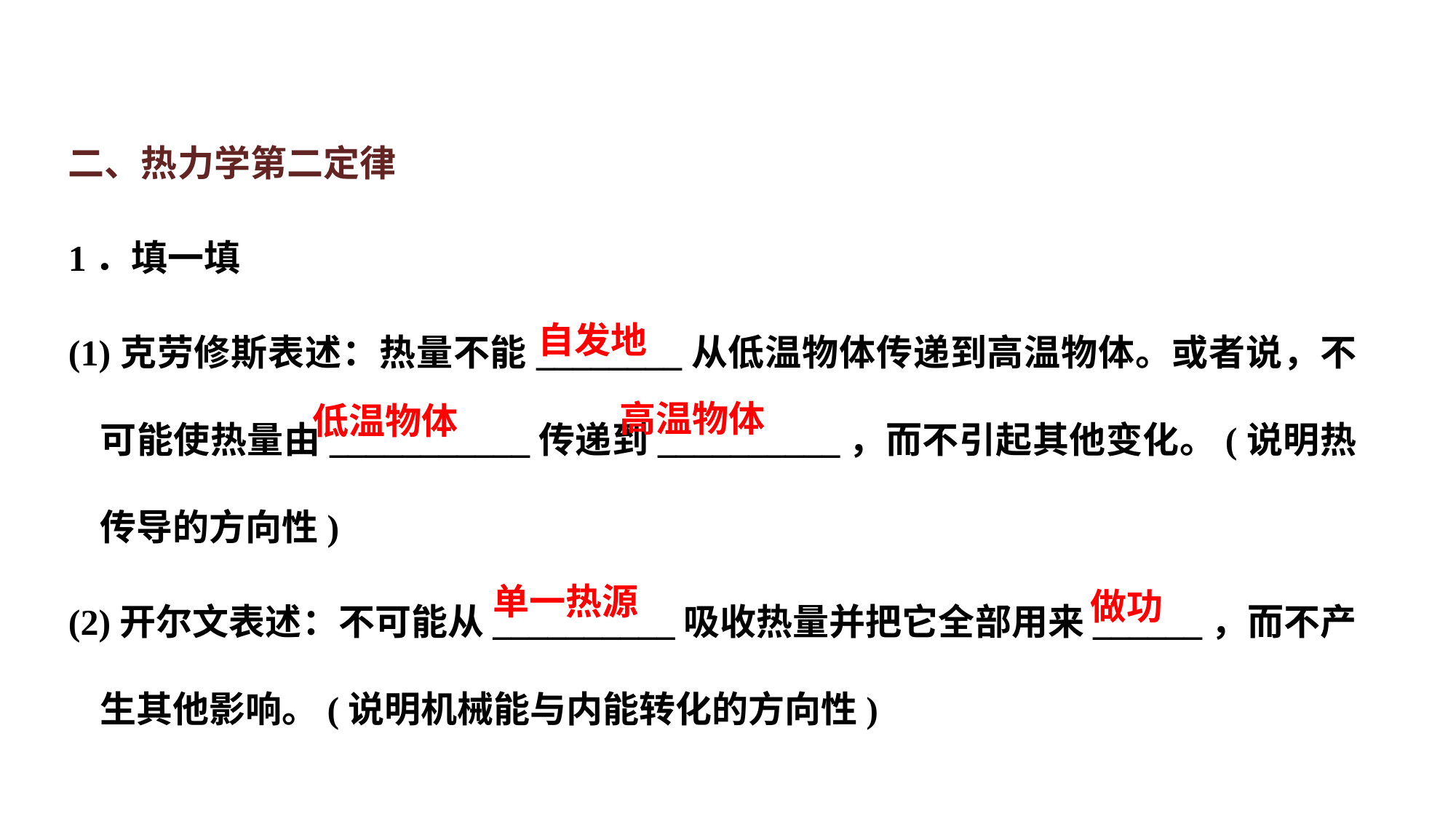

二、热力学第二定律
1．填一填
(1)克劳修斯表述：热量不能________从低温物体传递到高温物体。或者说，不可能使热量由___________传递到__________，而不引起其他变化。(说明热传导的方向性)
(2)开尔文表述：不可能从__________吸收热量并把它全部用来______，而不产生其他影响。(说明机械能与内能转化的方向性)
自发地
高温物体
低温物体
单一热源
做功